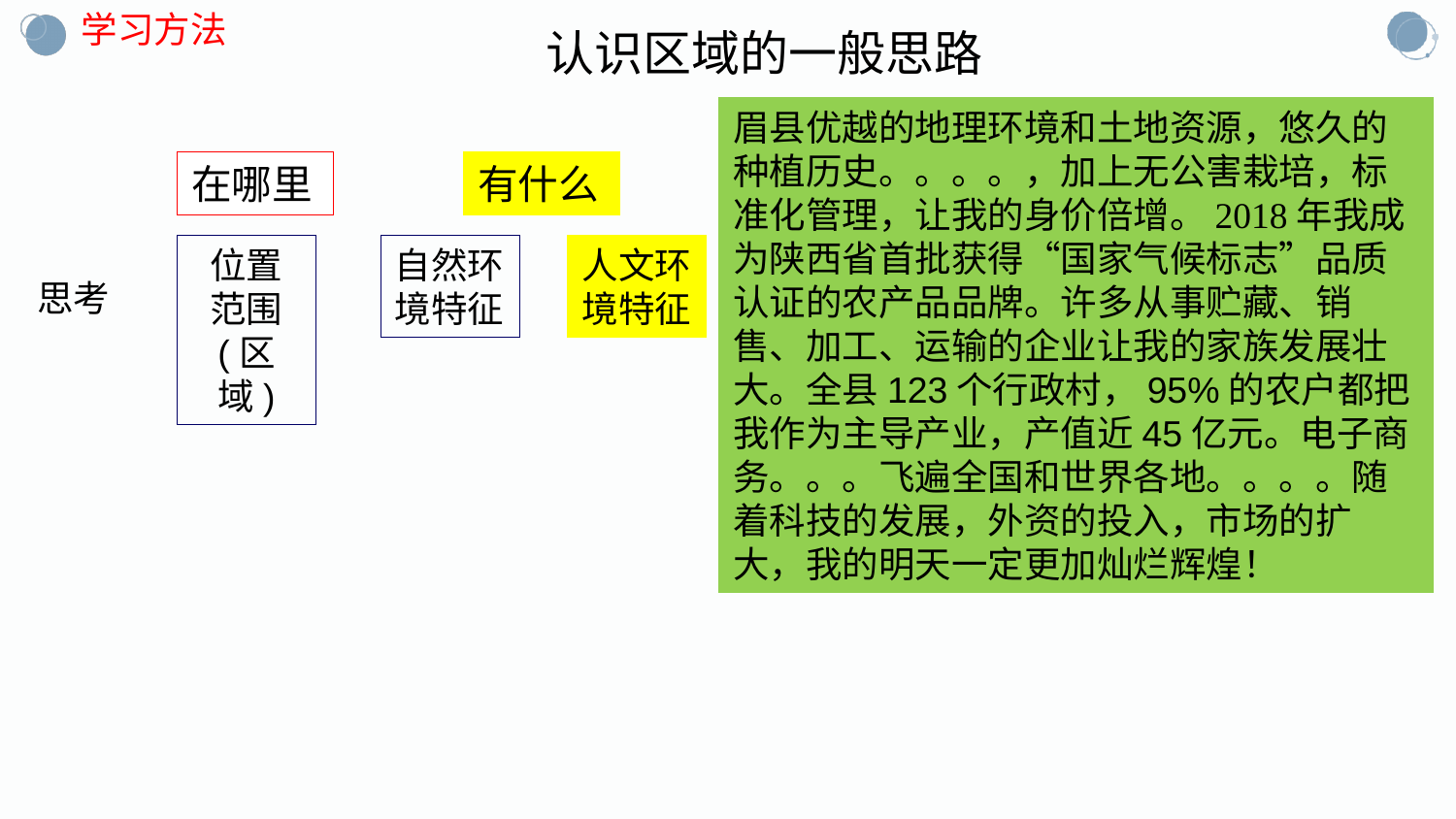

学习方法
认识区域的一般思路
眉县优越的地理环境和土地资源，悠久的种植历史。。。。，加上无公害栽培，标准化管理，让我的身价倍增。2018年我成为陕西省首批获得“国家气候标志”品质认证的农产品品牌。许多从事贮藏、销售、加工、运输的企业让我的家族发展壮大。全县123个行政村，95%的农户都把我作为主导产业，产值近45亿元。电子商务。。。飞遍全国和世界各地。。。。随着科技的发展，外资的投入，市场的扩大，我的明天一定更加灿烂辉煌！
在哪里
有什么
自然环
境特征
人文环
境特征
位置
范围
(区域)
思考